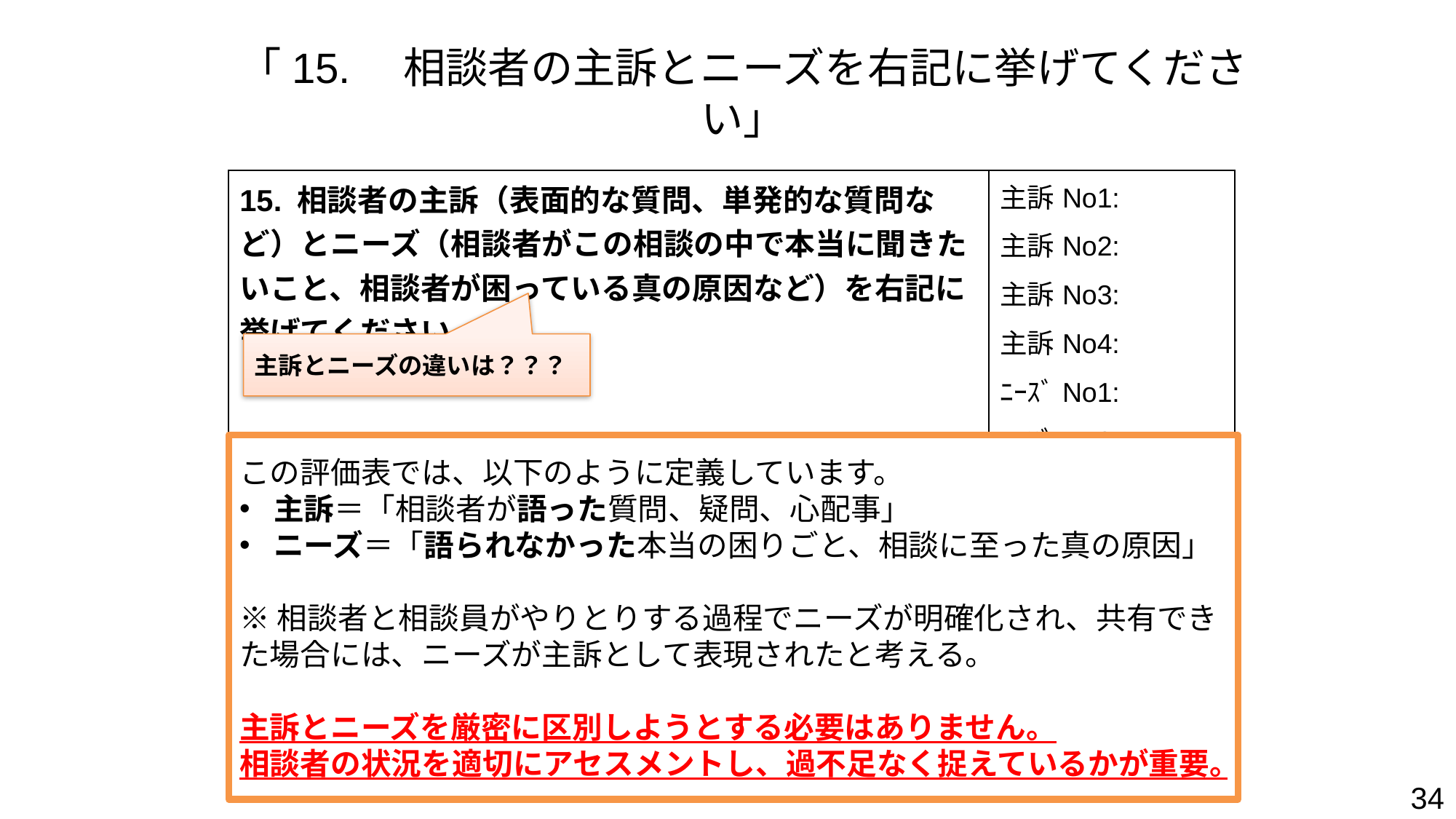

# 「15.　相談者の主訴とニーズを右記に挙げてください」
| 15. 相談者の主訴（表面的な質問、単発的な質問など）とニーズ（相談者がこの相談の中で本当に聞きたいこと、相談者が困っている真の原因など）を右記に挙げてください。 | 主訴No1: 主訴No2: 主訴No3: 主訴No4: ﾆｰｽﾞNo1: ﾆｰｽﾞNo2: |
| --- | --- |
主訴とニーズの違いは？？？
この評価表では、以下のように定義しています。
主訴＝「相談者が語った質問、疑問、心配事」
ニーズ＝「語られなかった本当の困りごと、相談に至った真の原因」

※相談者と相談員がやりとりする過程でニーズが明確化され、共有できた場合には、ニーズが主訴として表現されたと考える。

主訴とニーズを厳密に区別しようとする必要はありません。
相談者の状況を適切にアセスメントし、過不足なく捉えているかが重要。
34